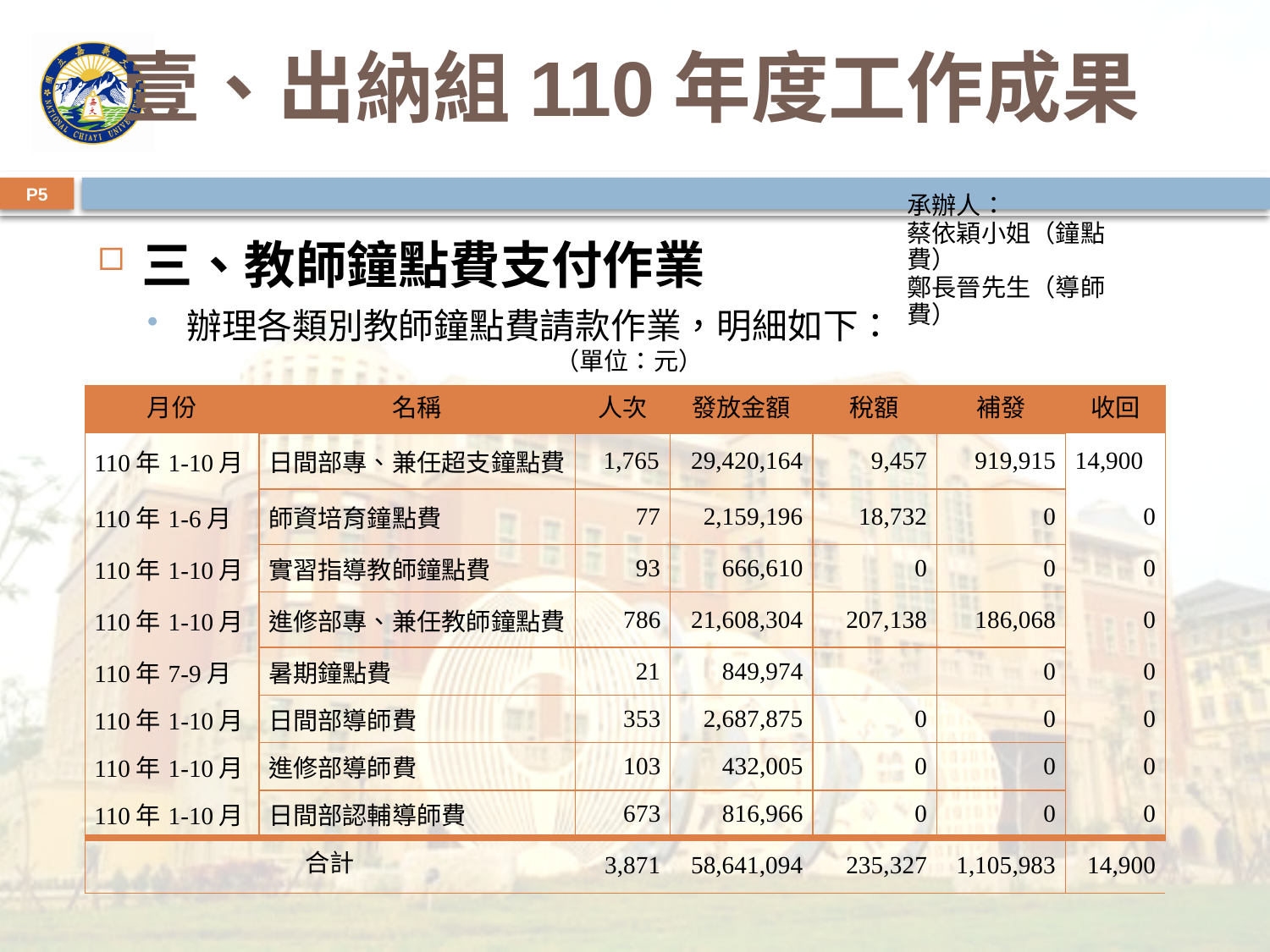

# 壹、出納組110年度工作成果
P5
承辦人：
蔡依穎小姐（鐘點費）
鄭長晉先生（導師費）
三、教師鐘點費支付作業
辦理各類別教師鐘點費請款作業，明細如下：
                                                                   （單位：元）
| 月份 | 名稱 | 人次 | 發放金額 | 稅額 | 補發 | 收回 |
| --- | --- | --- | --- | --- | --- | --- |
| 110年1-10月 | 日間部專、兼任超支鐘點費 | 1,765 | 29,420,164 | 9,457 | 919,915 | 14,900 |
| 110年1-6月 | 師資培育鐘點費 | 77 | 2,159,196 | 18,732 | 0 | 0 |
| 110年1-10月 | 實習指導教師鐘點費 | 93 | 666,610 | 0 | 0 | 0 |
| 110年1-10月 | 進修部專、兼任教師鐘點費 | 786 | 21,608,304 | 207,138 | 186,068 | 0 |
| 110年7-9月 | 暑期鐘點費 | 21 | 849,974 |  | 0 | 0 |
| 110年1-10月 | 日間部導師費 | 353 | 2,687,875 | 0 | 0 | 0 |
| 110年1-10月 | 進修部導師費 | 103 | 432,005 | 0 | 0 | 0 |
| 110年1-10月 | 日間部認輔導師費 | 673 | 816,966 | 0 | 0 | 0 |
| 合計 |  | 3,871 | 58,641,094 | 235,327 | 1,105,983 | 14,900 |